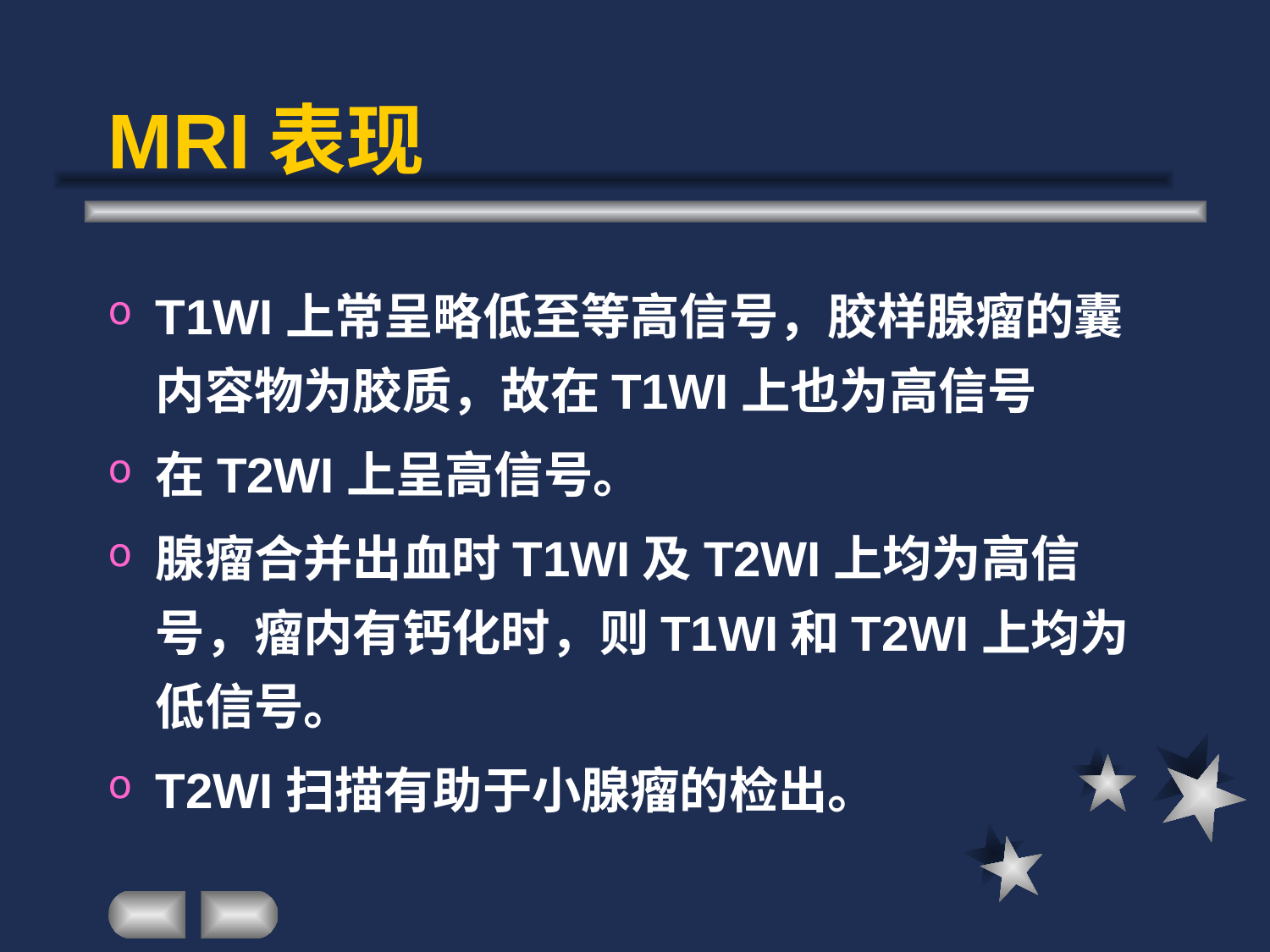

# MRI表现
T1WI上常呈略低至等高信号，胶样腺瘤的囊内容物为胶质，故在T1WI上也为高信号
在T2WI上呈高信号。
腺瘤合并出血时T1WI及T2WI上均为高信号，瘤内有钙化时，则T1WI和T2WI上均为低信号。
T2WI扫描有助于小腺瘤的检出。